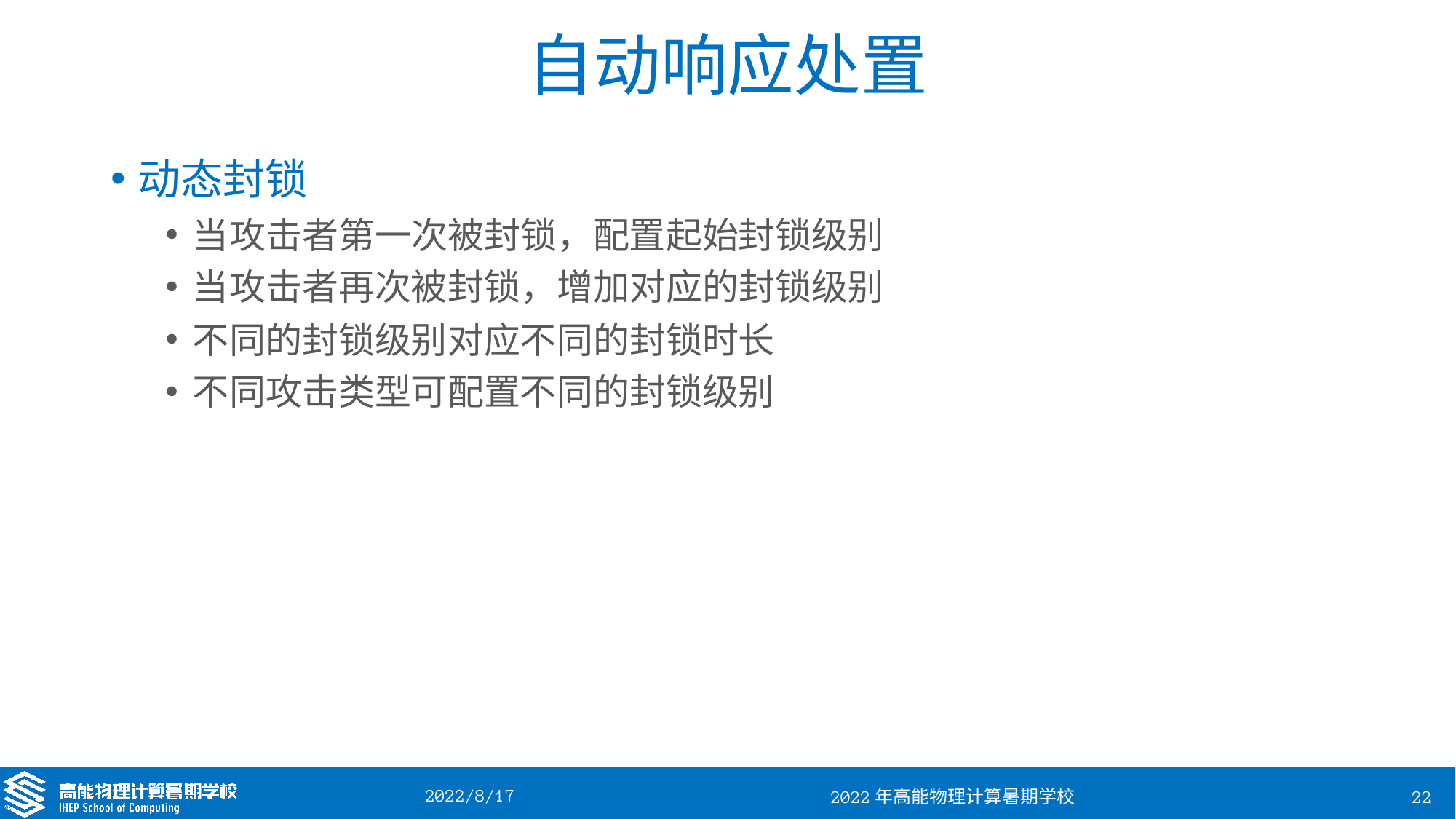

# 自动响应处置
动态封锁
当攻击者第一次被封锁，配置起始封锁级别
当攻击者再次被封锁，增加对应的封锁级别
不同的封锁级别对应不同的封锁时长
不同攻击类型可配置不同的封锁级别

2022/8/17
2022年高能物理计算暑期学校
22